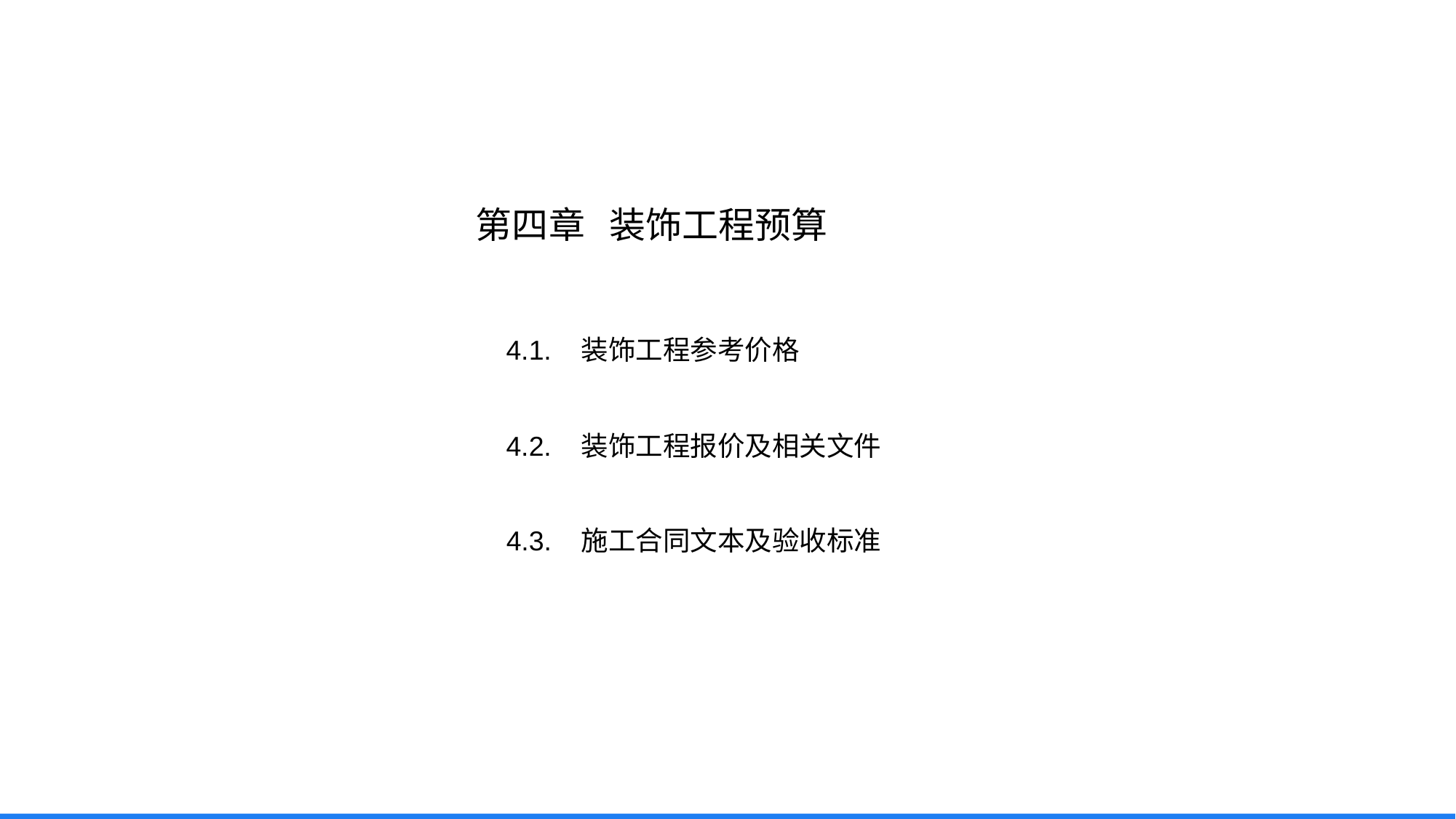

第四章   装饰工程预算
4.1.   装饰工程参考价格
4.2.   装饰工程报价及相关文件
4.3.   施工合同文本及验收标准